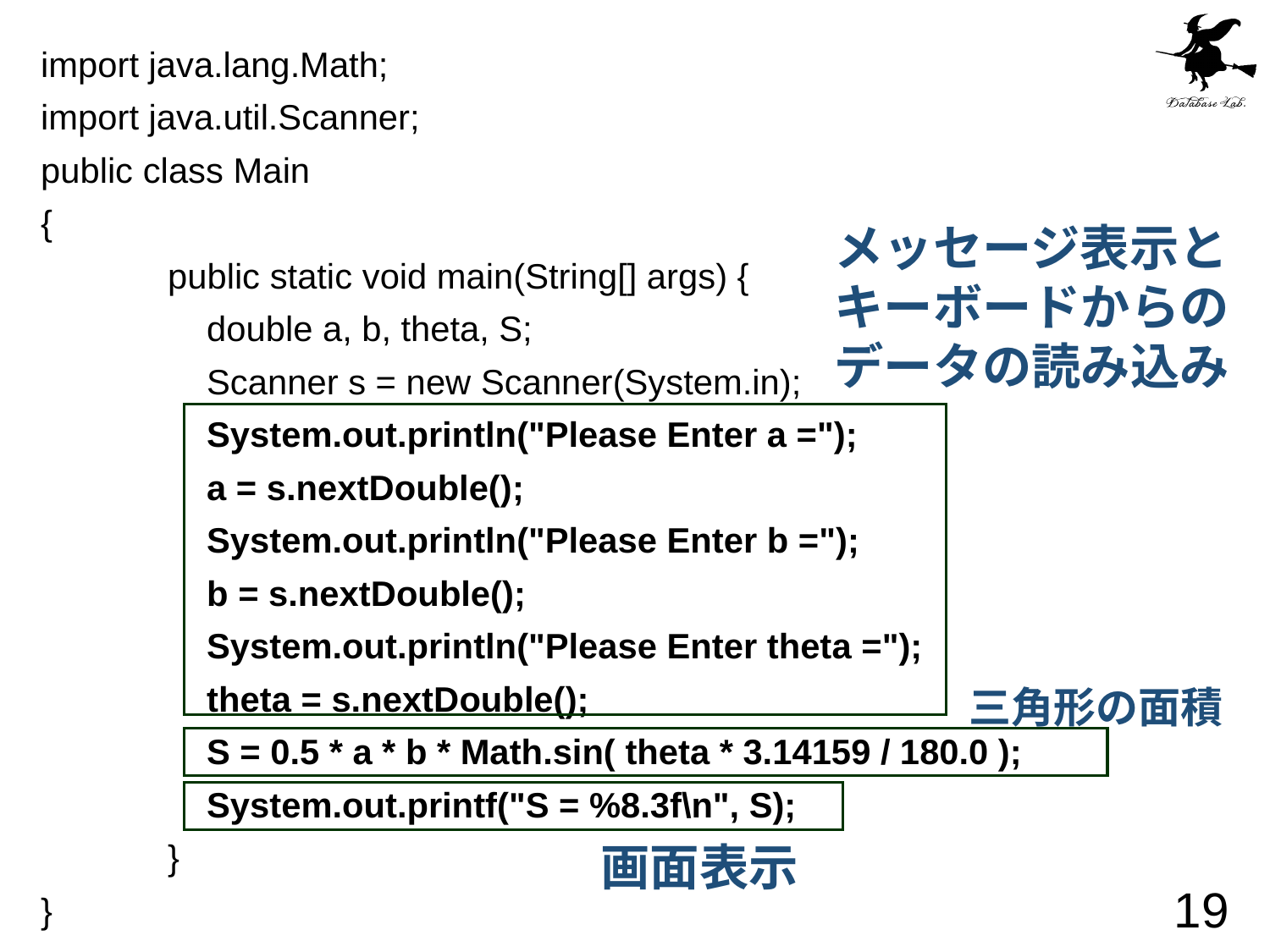

import java.lang.Math;
import java.util.Scanner;
public class Main
{
	public static void main(String[] args) {
	    double a, b, theta, S;
	    Scanner s = new Scanner(System.in);
	    System.out.println("Please Enter a =");
	    a = s.nextDouble();
	    System.out.println("Please Enter b =");
	    b = s.nextDouble();
	    System.out.println("Please Enter theta =");
	    theta = s.nextDouble();
	    S = 0.5 * a * b * Math.sin( theta * 3.14159 / 180.0 );
	    System.out.printf("S = %8.3f\n", S);
	}
}

メッセージ表示と
キーボードからの
データの読み込み

三角形の面積

画面表示
19